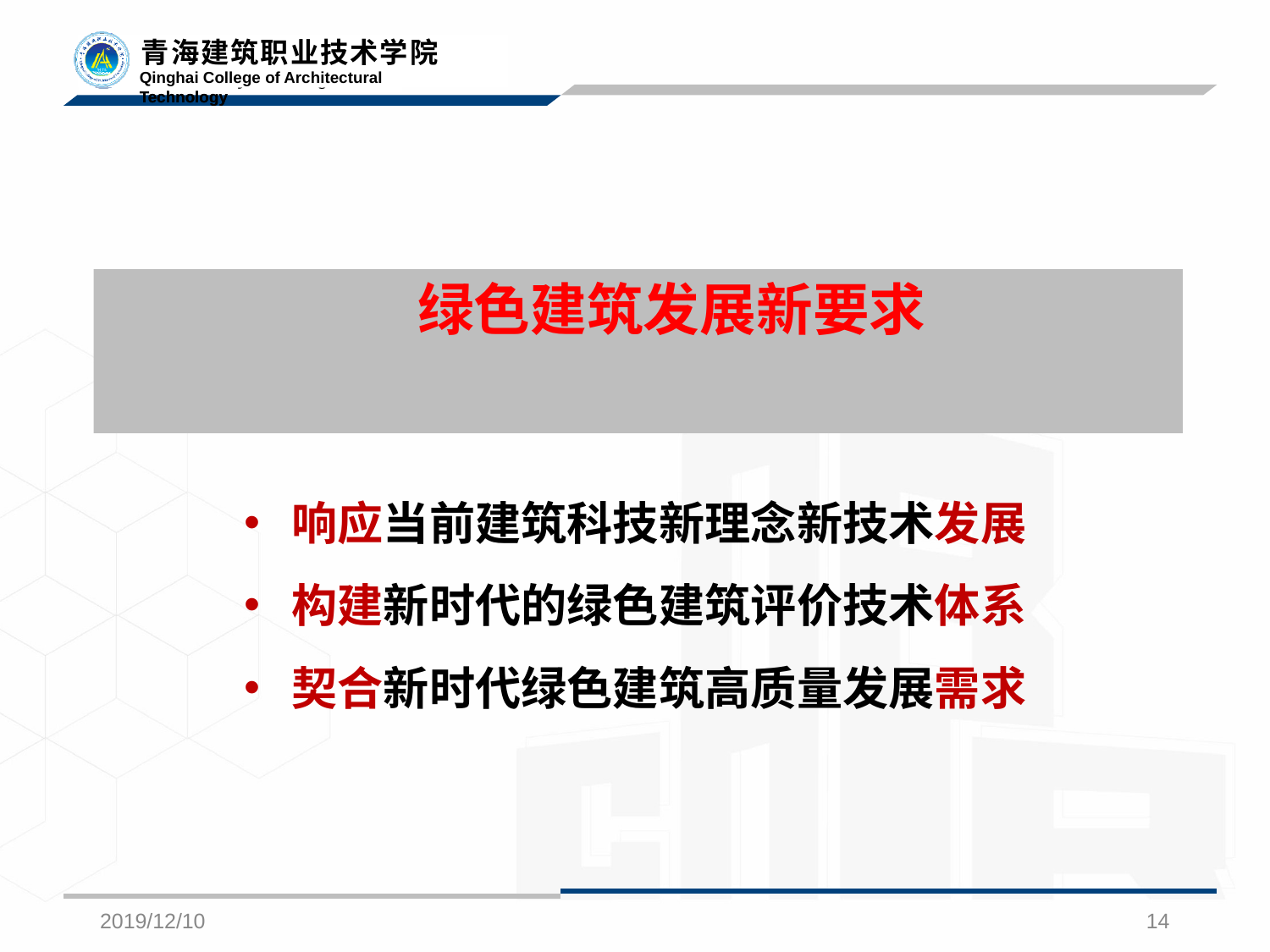

# 绿色建筑发展新要求
响应当前建筑科技新理念新技术发展
构建新时代的绿色建筑评价技术体系
契合新时代绿色建筑高质量发展需求
2019/12/10
14